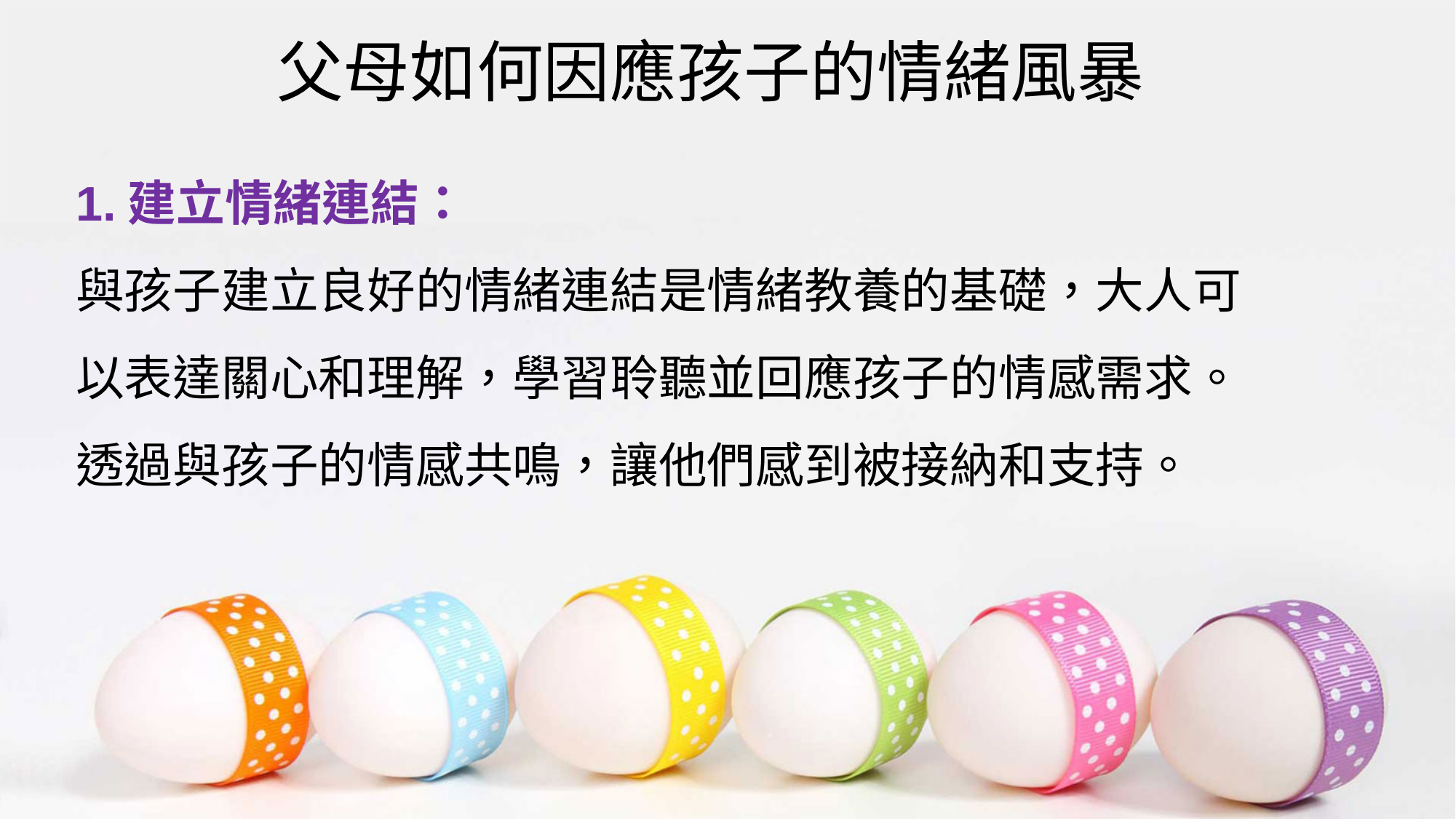

父母如何因應孩子的情緒風暴
1.建立情緒連結：
與孩子建立良好的情緒連結是情緒教養的基礎，大人可以表達關心和理解，學習聆聽並回應孩子的情感需求。透過與孩子的情感共鳴，讓他們感到被接納和支持。